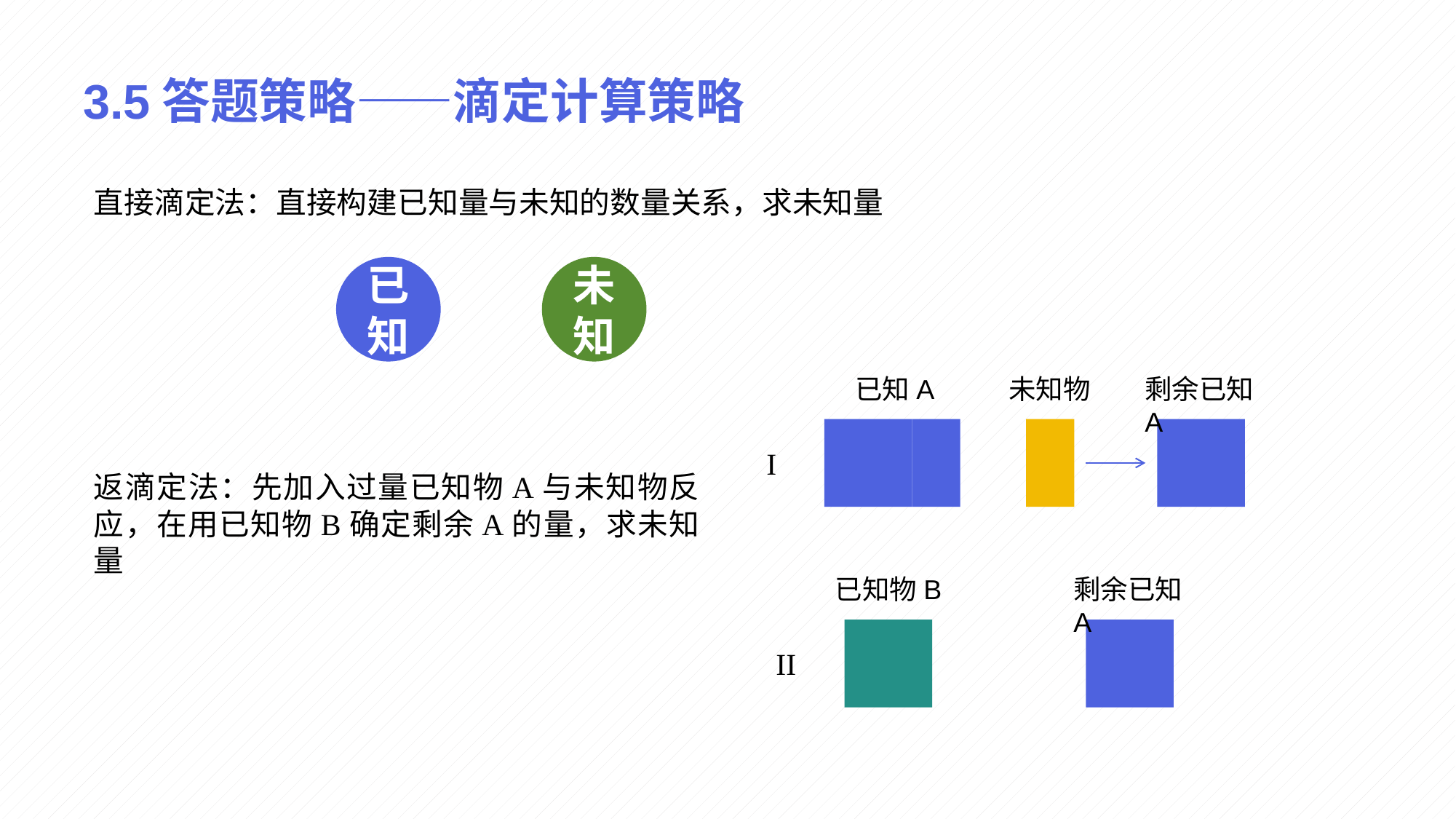

# 3.5答题策略——滴定计算策略
直接滴定法：直接构建已知量与未知的数量关系，求未知量
已知
未知
已知A
未知物
剩余已知A

I
返滴定法：先加入过量已知物A与未知物反应，在用已知物B确定剩余A的量，求未知量
已知物B
剩余已知A

II